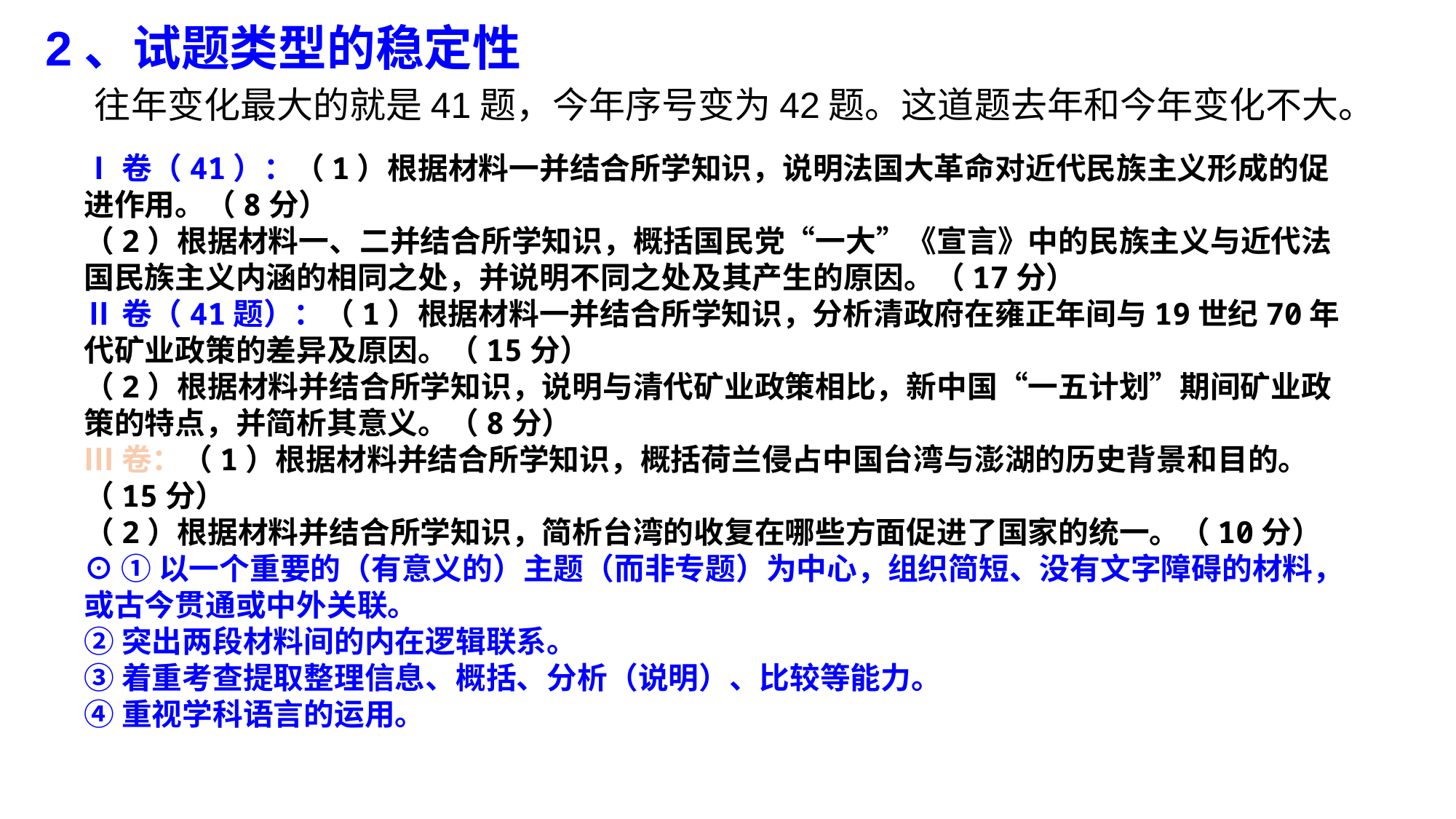

2、试题类型的稳定性
    往年变化最大的就是41题，今年序号变为42题。这道题去年和今年变化不大。
Ⅰ卷（41）：（1）根据材料一并结合所学知识，说明法国大革命对近代民族主义形成的促进作用。（8分）
（2）根据材料一、二并结合所学知识，概括国民党“一大”《宣言》中的民族主义与近代法国民族主义内涵的相同之处，并说明不同之处及其产生的原因。（17分）
Ⅱ卷（41题）：（1）根据材料一并结合所学知识，分析清政府在雍正年间与19世纪70年代矿业政策的差异及原因。（15分）
（2）根据材料并结合所学知识，说明与清代矿业政策相比，新中国“一五计划”期间矿业政策的特点，并简析其意义。（8分）
Ⅲ卷：（1）根据材料并结合所学知识，概括荷兰侵占中国台湾与澎湖的历史背景和目的。（15分）
（2）根据材料并结合所学知识，简析台湾的收复在哪些方面促进了国家的统一。（10分）
⊙ ①以一个重要的（有意义的）主题（而非专题）为中心，组织简短、没有文字障碍的材料，或古今贯通或中外关联。
②突出两段材料间的内在逻辑联系。
③着重考查提取整理信息、概括、分析（说明）、比较等能力。
④重视学科语言的运用。